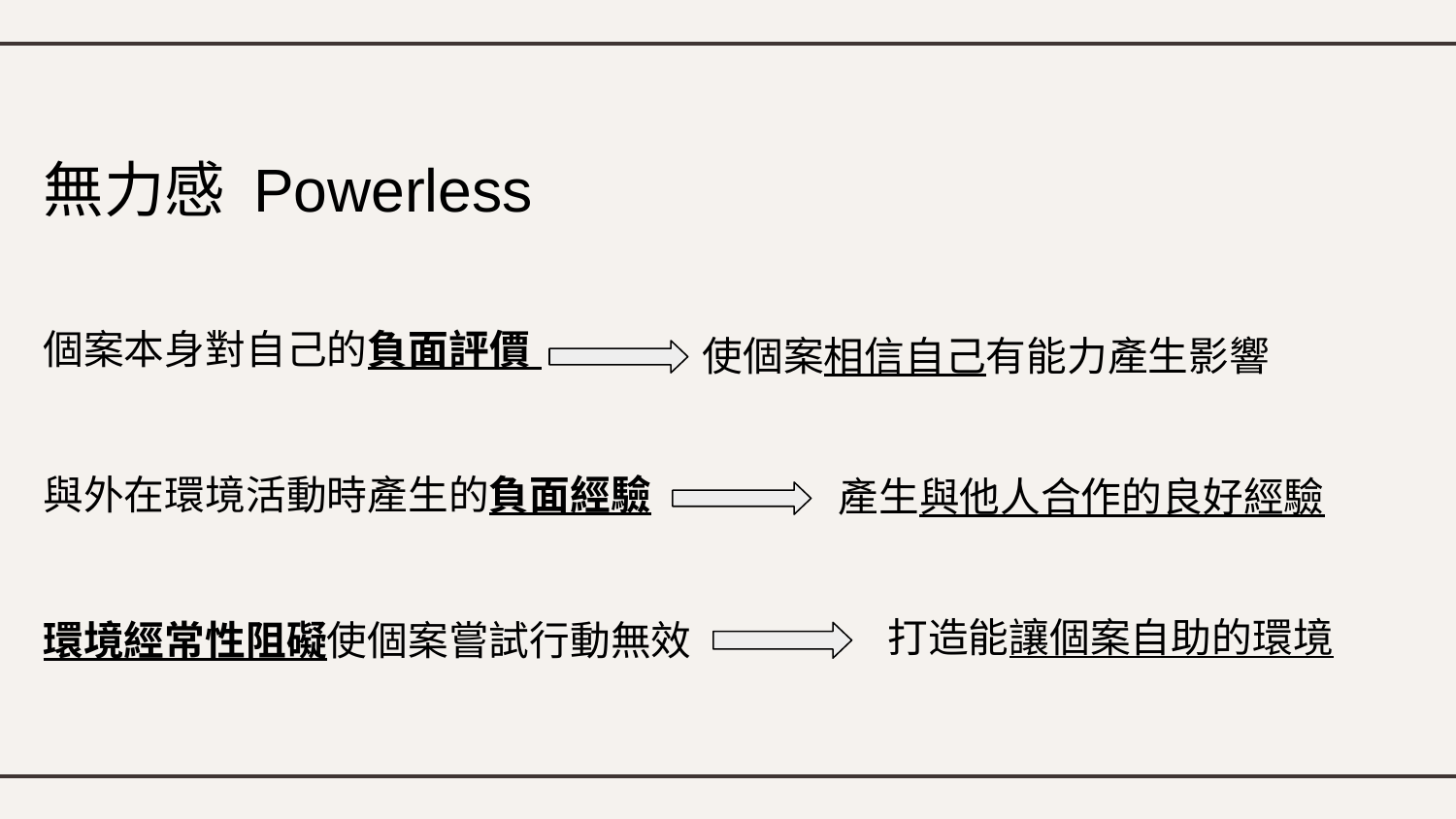

# 無力感 Powerless
個案本身對自己的負面評價

與外在環境活動時產生的負面經驗

環境經常性阻礙使個案嘗試行動無效
使個案相信自己有能力產生影響

產生與他人合作的良好經驗

打造能讓個案自助的環境